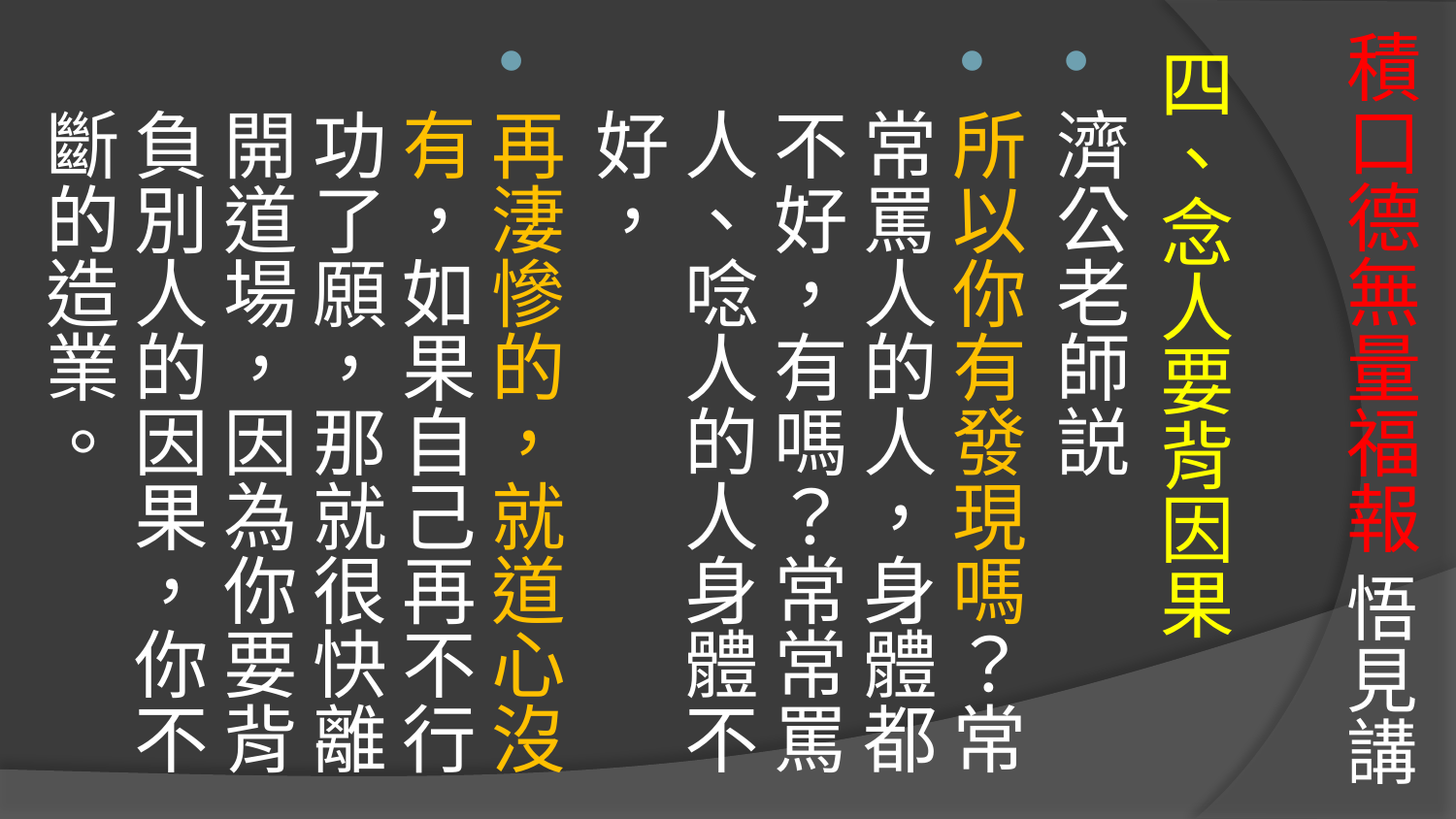

# 積口德無量福報 悟見講
四、念人要背因果
濟公老師説
所以你有發現嗎？常常罵人的人，身體都不好，有嗎？常常罵人、唸人的人身體不好，
再淒慘的，就道心沒有，如果自己再不行功了願，那就很快離開道場，因為你要背負別人的因果，你不斷的造業。